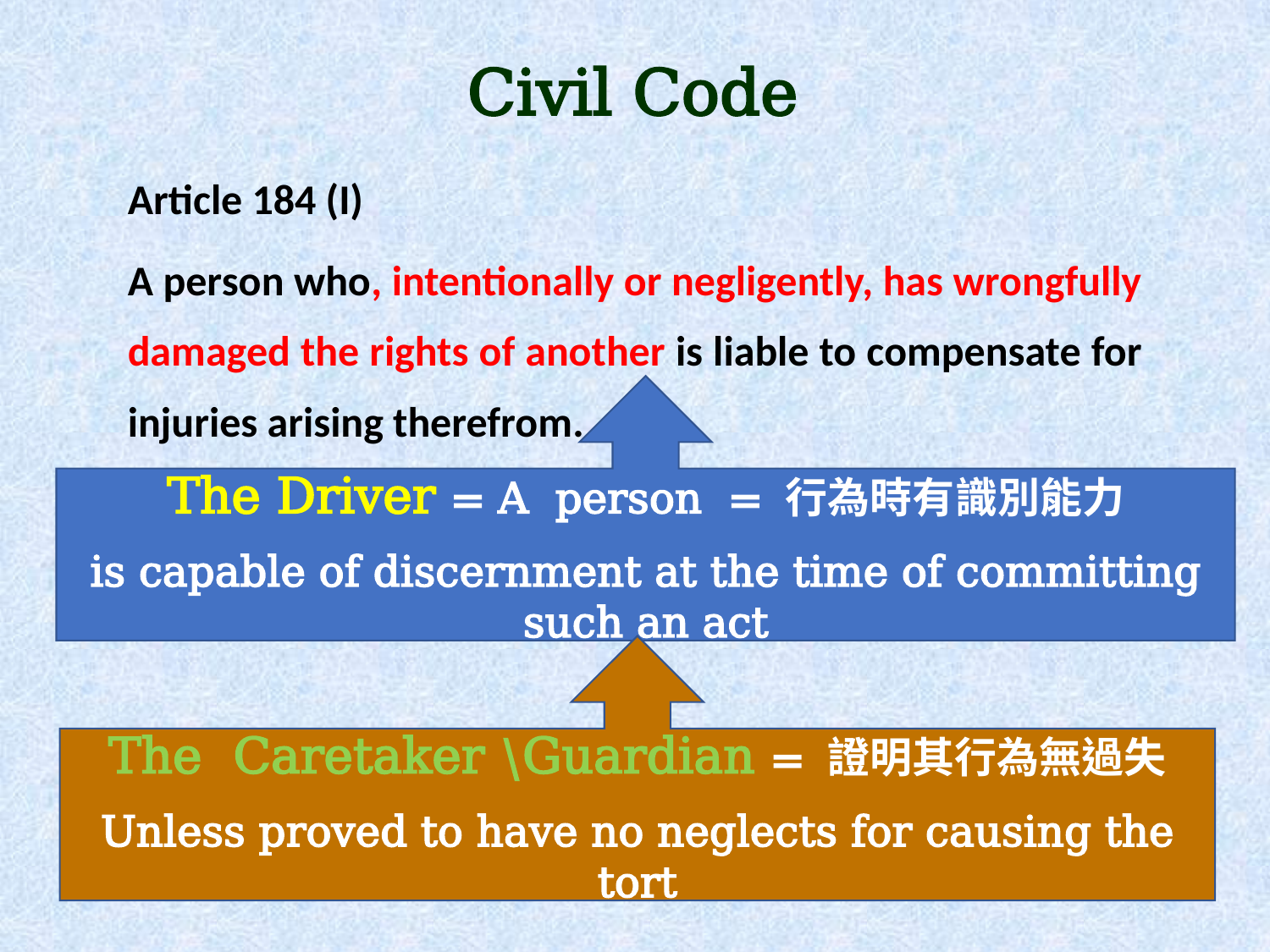

# Civil Code
Article 184 (I)
A person who, intentionally or negligently, has wrongfully damaged the rights of another is liable to compensate for injuries arising therefrom.

The Driver = A  person  = 行為時有識別能力
is capable of discernment at the time of committing such an act
The  Caretaker \Guardian = 證明其行為無過失
Unless proved to have no neglects for causing the tort